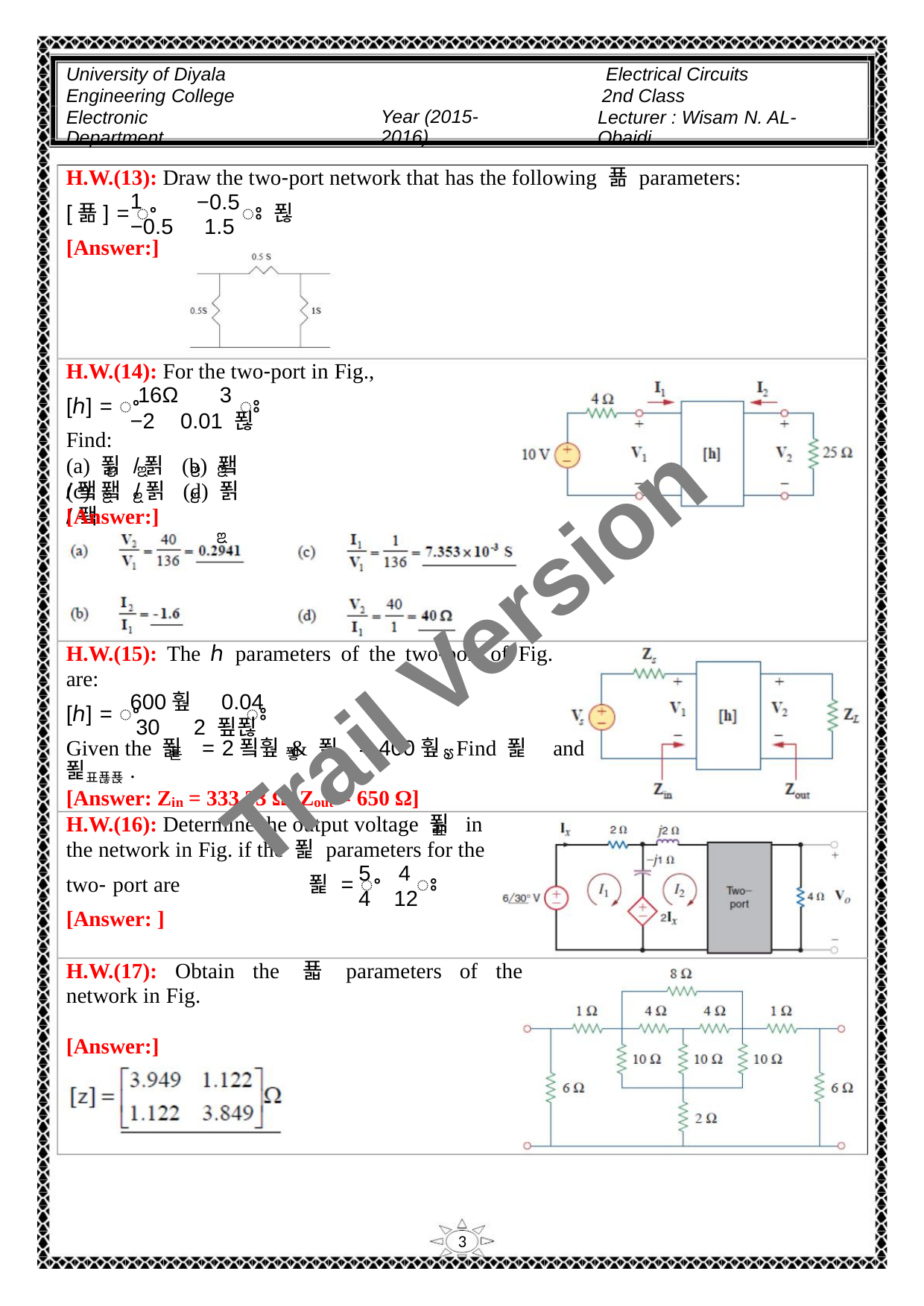

University of Diyala
Engineering College
Electronic Department
Electrical Circuits
2nd Class
Lecturer : Wisam N. AL-Obaidi
Year (2015-2016)
H.W.(13): Draw the two‐port network that has the following 푦 parameters:
−0.5
1
[푦] = ꢀ
ꢁ 푆
−0.5 1.5
[Answer:]
H.W.(14): For the two‐port in Fig.,
16Ω
−2 0.01 푆
3
[ℎ] = ꢀ
ꢁ
Find:
(a) 푉 /푉 (b) 퐼 /퐼
ꢂ
ꢃ
ꢂ
ꢃ
(c) 퐼 /푉 (d) 푉 /퐼
ꢃ
ꢃ
ꢃ
ꢂ
[Answer:]
Trail Version
Trail Version
Trail Version
Trail Version
Trail Version
Trail Version
Trail Version
Trail Version
Trail Version
Trail Version
Trail Version
Trail Version
Trail Version
H.W.(15): The ℎ parameters of the two‐port of Fig.
are:
600훺 0.04
[ℎ] = ꢀ
ꢁ
30
2 푚푆
Given the 푍 = 2푘훺 & 푍 = 400훺, Find 푍 and 푍표푢푡.
푠
퐿
ꢄ
[Answer: Z = 333.33 Ω, Z = 650 Ω]
in
out
H.W.(16): Determine the output voltage 푉 in
표
the network in Fig. if the 푍 parameters for the
5
4
two‐ port are
푍 = ꢀ
ꢁ
4 12
[Answer: ]
H.W.(17): Obtain the 푧 parameters of the
network in Fig.
[Answer:]
3